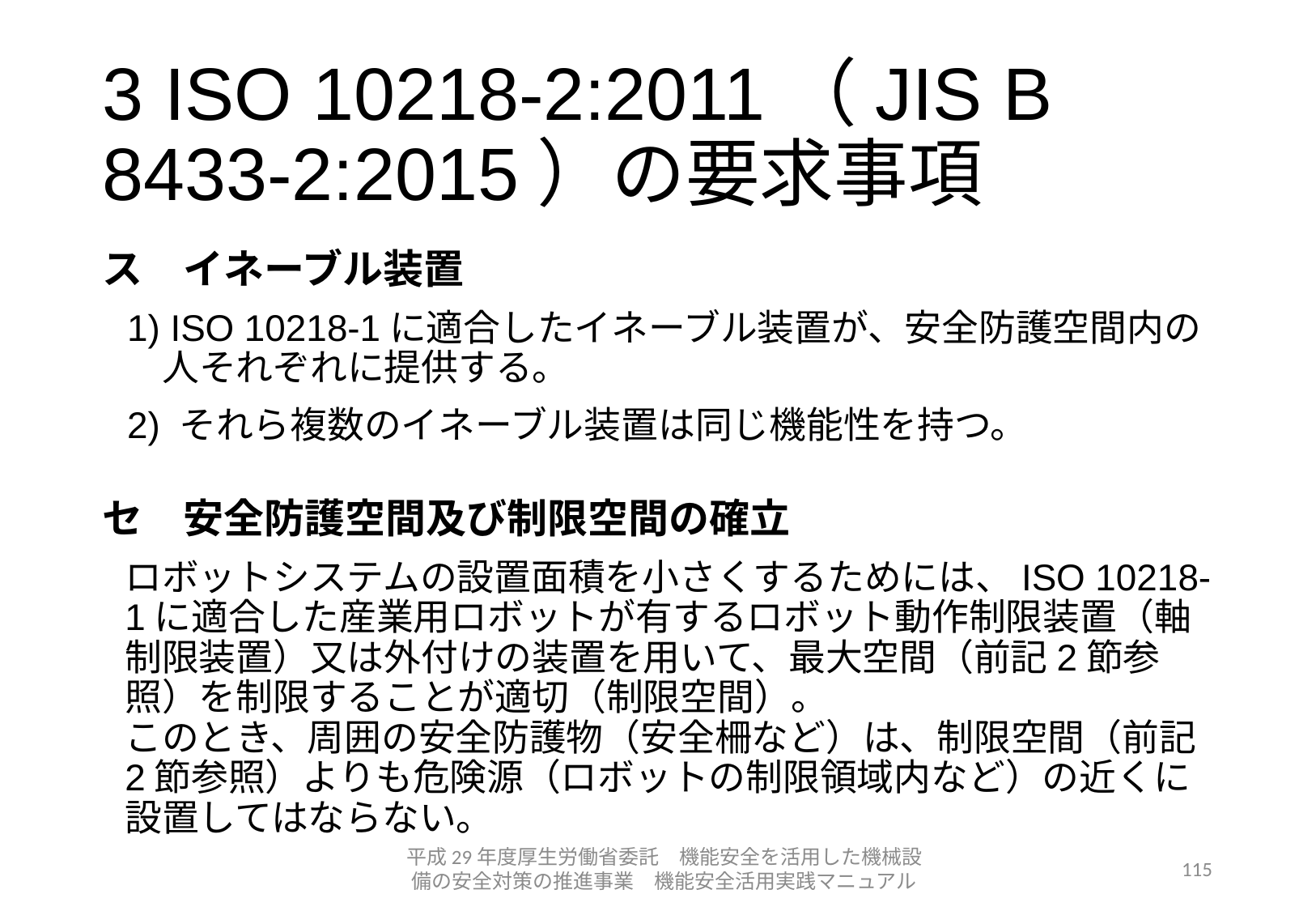

# 3 ISO 10218-2:2011（JIS B 8433-2:2015）の要求事項
ス　イネーブル装置
1) ISO 10218-1に適合したイネーブル装置が、安全防護空間内の人それぞれに提供する。
2) それら複数のイネーブル装置は同じ機能性を持つ。

セ　安全防護空間及び制限空間の確立
ロボットシステムの設置面積を小さくするためには、ISO 10218-1に適合した産業用ロボットが有するロボット動作制限装置（軸制限装置）又は外付けの装置を用いて、最大空間（前記2節参照）を制限することが適切（制限空間）。
このとき、周囲の安全防護物（安全柵など）は、制限空間（前記2節参照）よりも危険源（ロボットの制限領域内など）の近くに設置してはならない。
平成29年度厚生労働省委託　機能安全を活用した機械設備の安全対策の推進事業　機能安全活用実践マニュアル
115